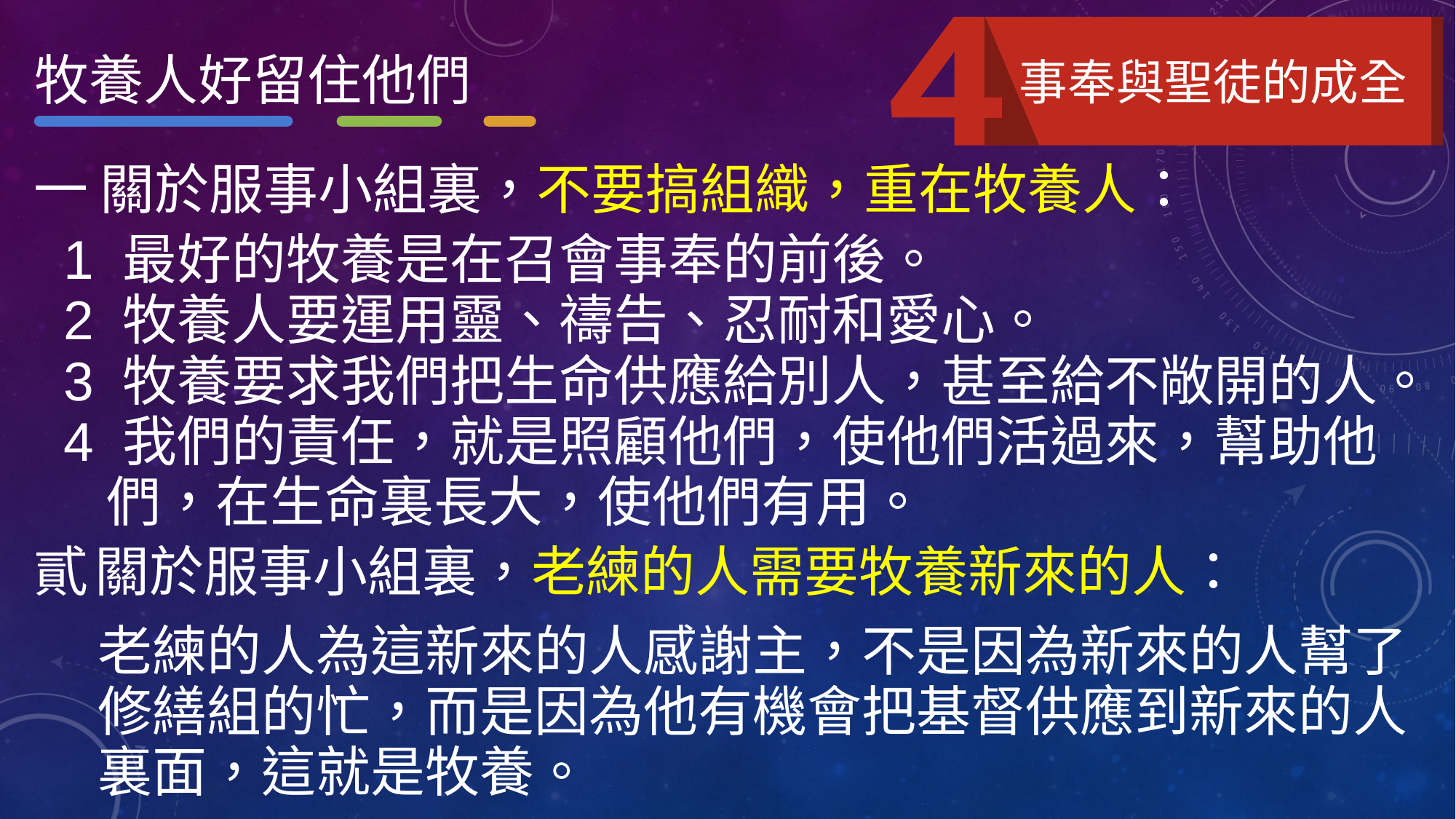

牧養人好留住他們
事奉與聖徒的成全

一 關於服事小組裏，不要搞組織，重在牧養人：
  1 最好的牧養是在召會事奉的前後。
  2 牧養人要運用靈、禱告、忍耐和愛心。
  3 牧養要求我們把生命供應給別人，甚至給不敞開的人。
  4 我們的責任，就是照顧他們，使他們活過來，幫助他們，在生命裏長大，使他們有用。
關於服事小組裏，老練的人需要牧養新來的人：
老練的人為這新來的人感謝主，不是因為新來的人幫了修繕組的忙，而是因為他有機會把基督供應到新來的人裏面，這就是牧養。